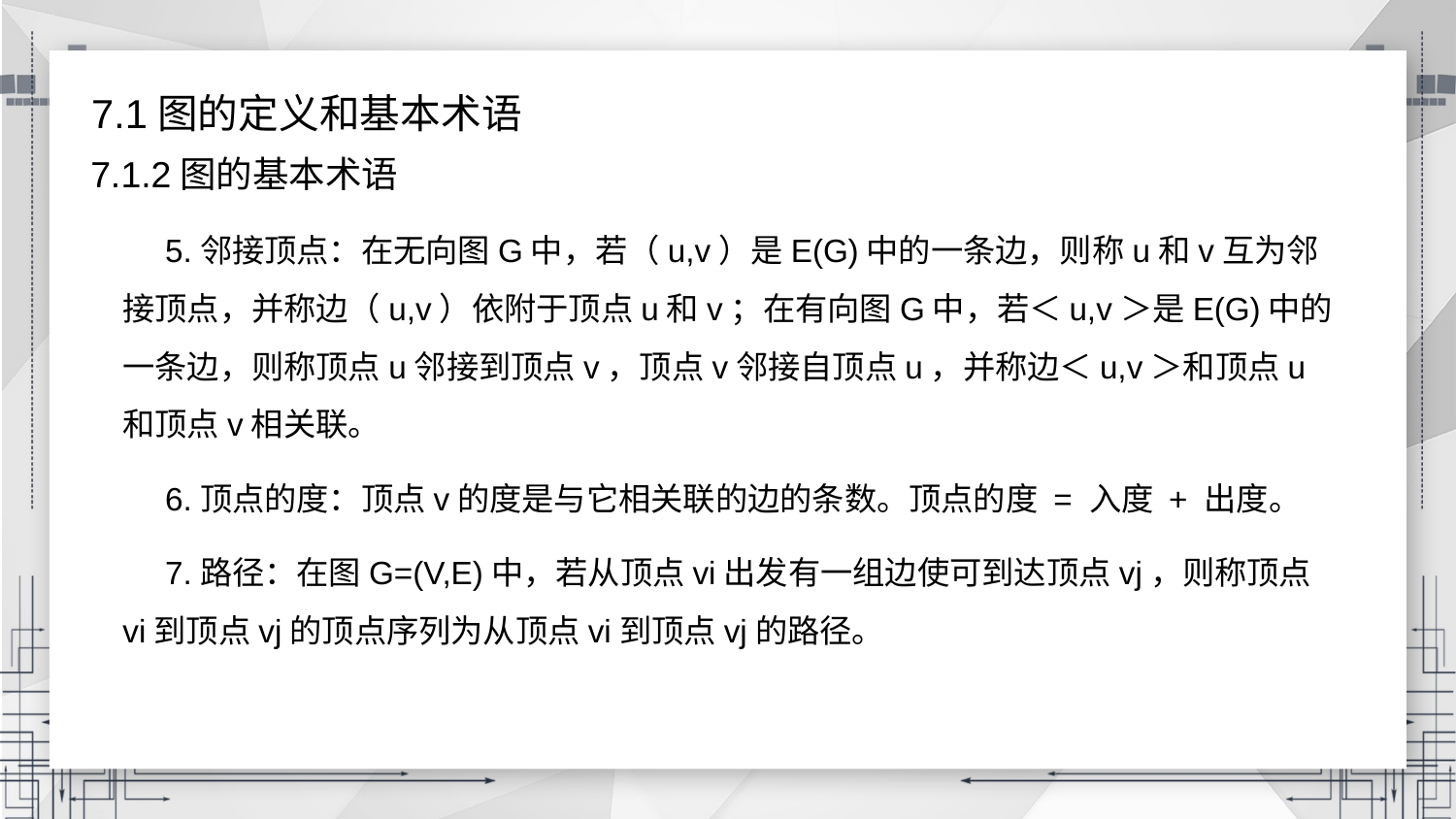

7.1图的定义和基本术语
7.1.2图的基本术语
5.邻接顶点：在无向图G中，若（u,v）是E(G)中的一条边，则称u和v互为邻接顶点，并称边（u,v）依附于顶点u和v；在有向图G中，若＜u,v＞是E(G)中的一条边，则称顶点u邻接到顶点v，顶点v邻接自顶点u，并称边＜u,v＞和顶点u和顶点v相关联。
6.顶点的度：顶点v的度是与它相关联的边的条数。顶点的度 = 入度 + 出度。
7.路径：在图G=(V,E)中，若从顶点vi出发有一组边使可到达顶点vj，则称顶点vi到顶点vj的顶点序列为从顶点vi到顶点vj的路径。